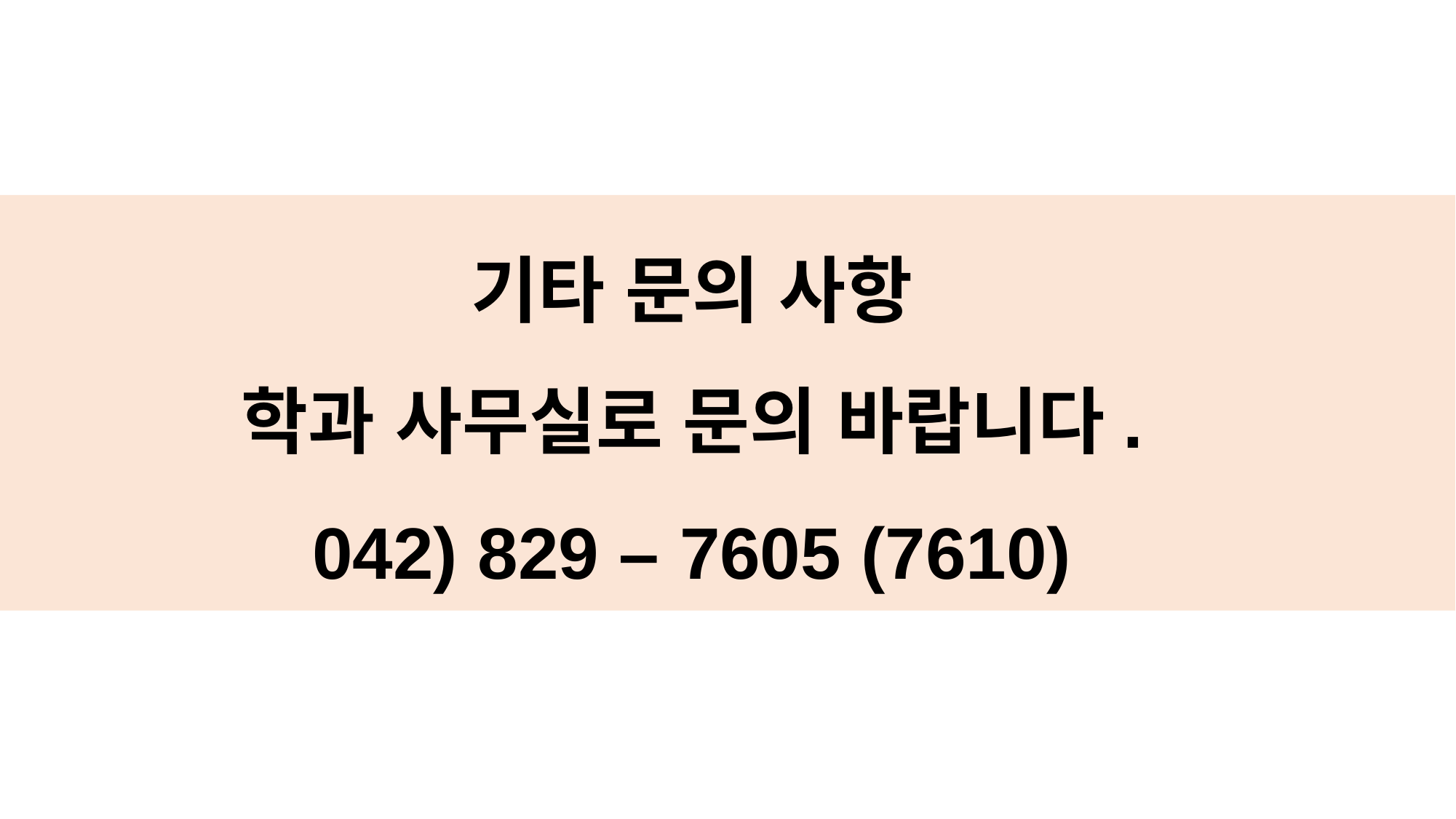

기타 문의 사항
학과 사무실로 문의 바랍니다.
042) 829 – 7605 (7610)